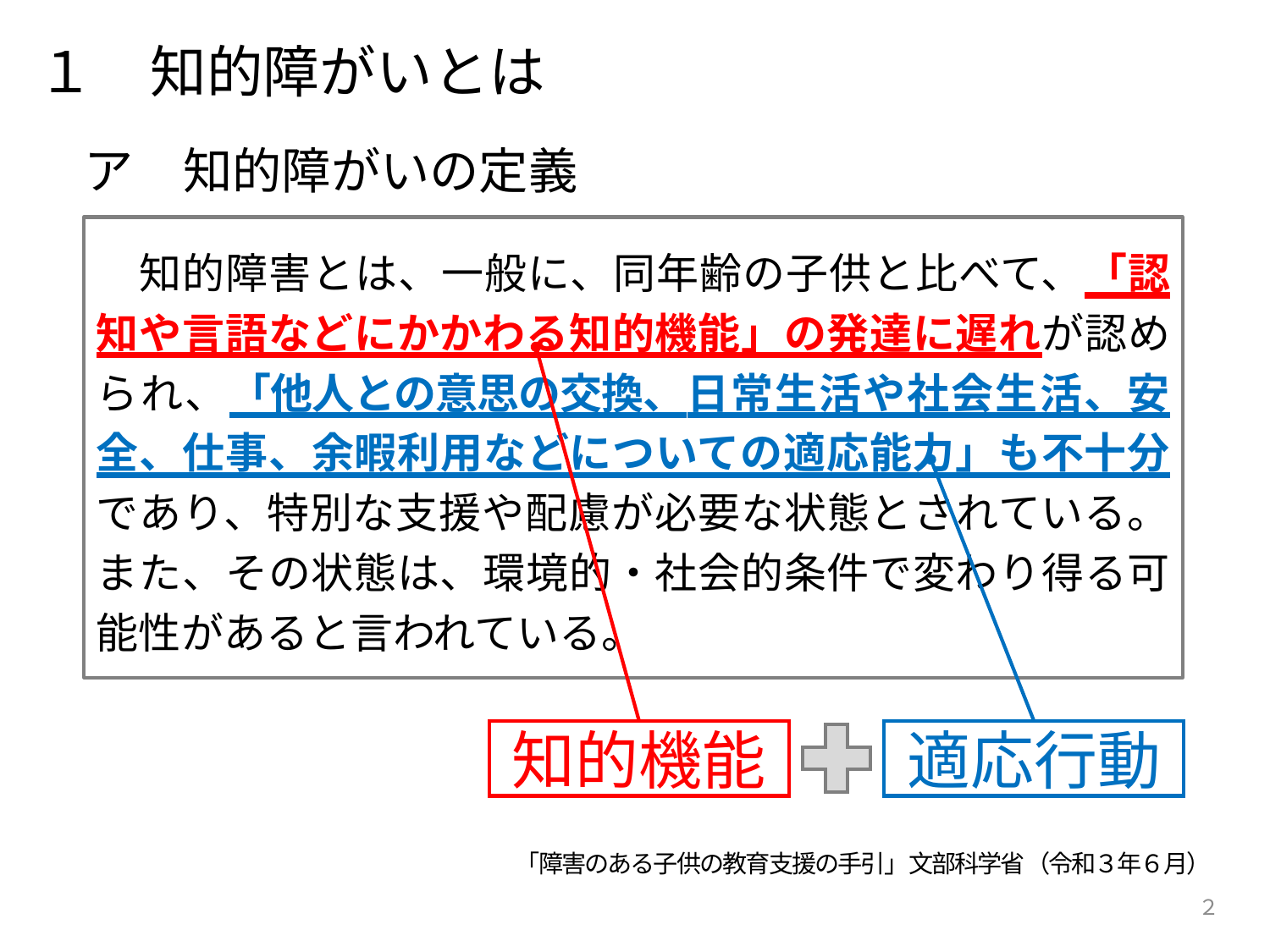

１　知的障がいとは
　ア　知的障がいの定義
　知的障害とは、一般に、同年齢の子供と比べて、「認知や言語などにかかわる知的機能」の発達に遅れが認められ、「他人との意思の交換、日常生活や社会生活、安全、仕事、余暇利用などについての適応能力」も不十分であり、特別な支援や配慮が必要な状態とされている。また、その状態は、環境的・社会的条件で変わり得る可能性があると言われている。
知的機能
適応行動

「障害のある子供の教育支援の手引」文部科学省（令和３年６月）
２